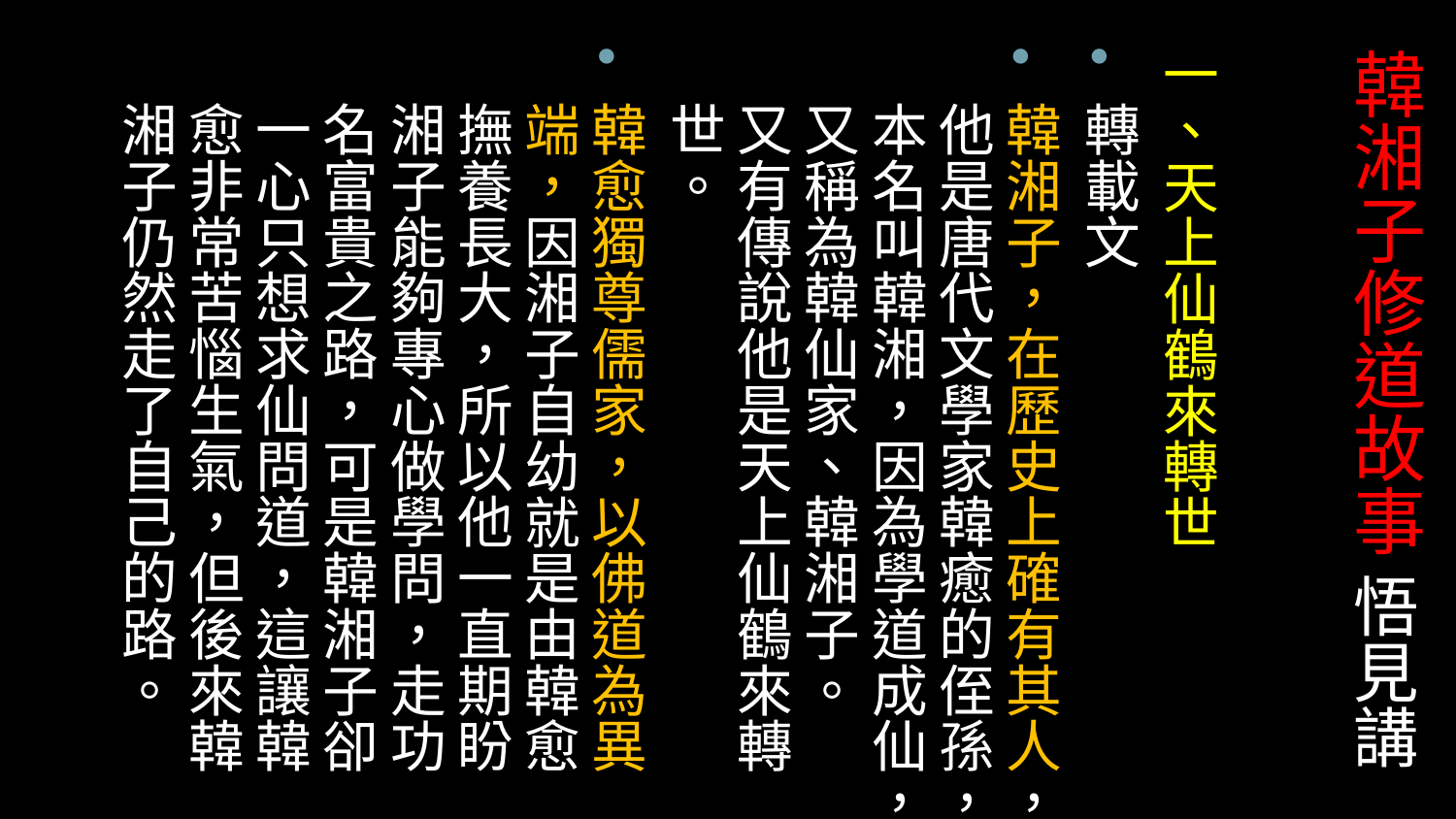

# 韓湘子修道故事 悟見講
一、天上仙鶴來轉世
轉載文
韓湘子，在歷史上確有其人，他是唐代文學家韓癒的侄孫，本名叫韓湘，因為學道成仙，又稱為韓仙家、韓湘子。 又有傳說他是天上仙鶴來轉世。
韓愈獨尊儒家，以佛道為異端，因湘子自幼就是由韓愈撫養長大，所以他一直期盼湘子能夠專心做學問，走功名富貴之路，可是韓湘子卻一心只想求仙問道，這讓韓愈非常苦惱生氣，但後來韓湘子仍然走了自己的路。